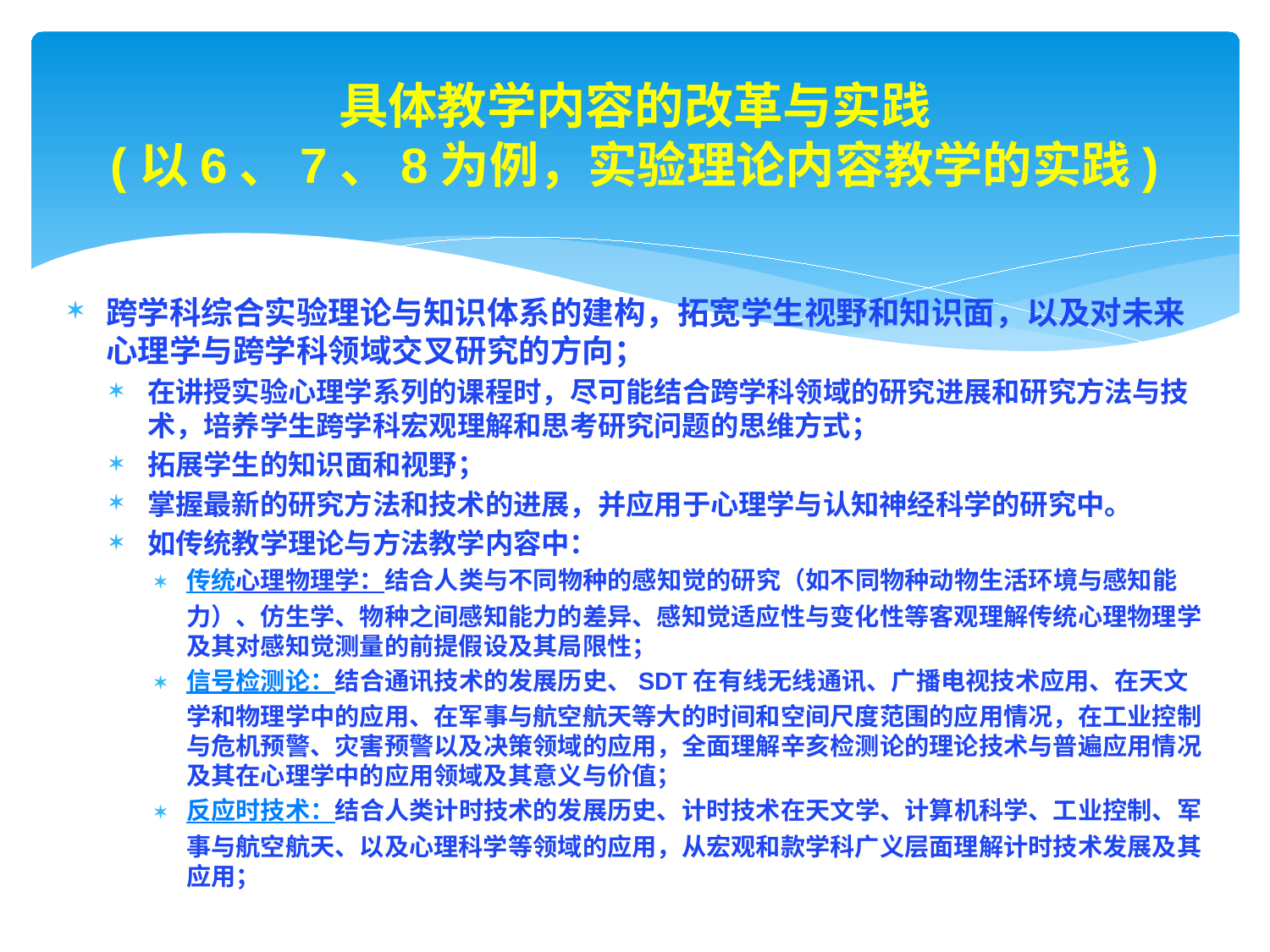

# 具体教学内容的改革与实践 (以6、7、8为例，实验理论内容教学的实践)
跨学科综合实验理论与知识体系的建构，拓宽学生视野和知识面，以及对未来心理学与跨学科领域交叉研究的方向；
在讲授实验心理学系列的课程时，尽可能结合跨学科领域的研究进展和研究方法与技术，培养学生跨学科宏观理解和思考研究问题的思维方式；
拓展学生的知识面和视野；
掌握最新的研究方法和技术的进展，并应用于心理学与认知神经科学的研究中。
如传统教学理论与方法教学内容中：
传统心理物理学：结合人类与不同物种的感知觉的研究（如不同物种动物生活环境与感知能力）、仿生学、物种之间感知能力的差异、感知觉适应性与变化性等客观理解传统心理物理学及其对感知觉测量的前提假设及其局限性；
信号检测论：结合通讯技术的发展历史、SDT在有线无线通讯、广播电视技术应用、在天文学和物理学中的应用、在军事与航空航天等大的时间和空间尺度范围的应用情况，在工业控制与危机预警、灾害预警以及决策领域的应用，全面理解辛亥检测论的理论技术与普遍应用情况及其在心理学中的应用领域及其意义与价值；
反应时技术：结合人类计时技术的发展历史、计时技术在天文学、计算机科学、工业控制、军事与航空航天、以及心理科学等领域的应用，从宏观和款学科广义层面理解计时技术发展及其应用；